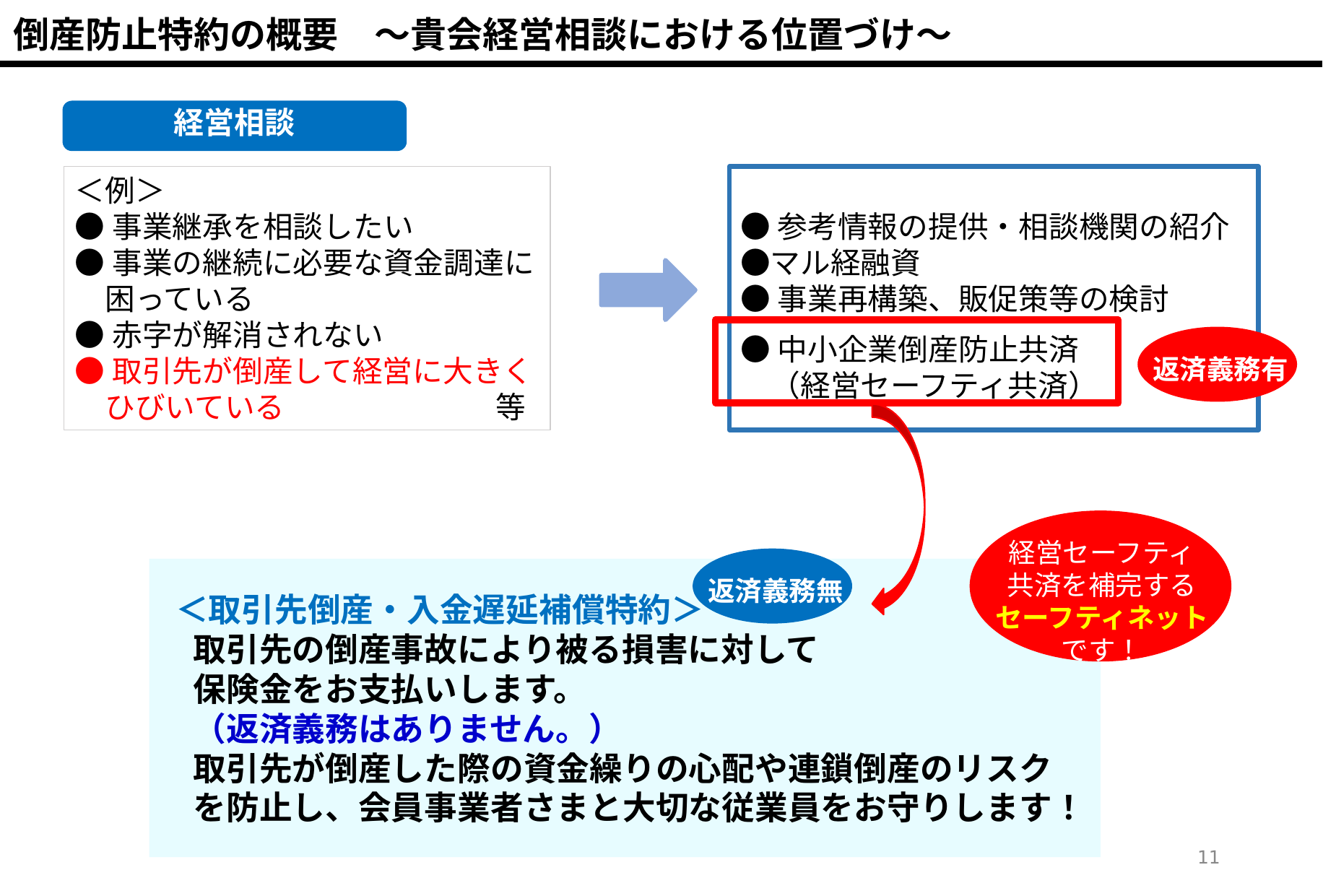

倒産防止特約の概要　～貴会経営相談における位置づけ～
経営相談
＜例＞
●事業継承を相談したい
●事業の継続に必要な資金調達に
　困っている
●赤字が解消されない
●取引先が倒産して経営に大きく
　ひびいている　　　　　　　等

●参考情報の提供・相談機関の紹介●マル経融資
●事業再構築、販促策等の検討

●中小企業倒産防止共済
　（経営セーフティ共済）

返済義務有

経営セーフティ
共済を補完する
セーフティネット
です！

返済義務無
 ＜取引先倒産・入金遅延補償特約＞
　取引先の倒産事故により被る損害に対して
　保険金をお支払いします。
　（返済義務はありません。）
　取引先が倒産した際の資金繰りの心配や連鎖倒産のリスク
　を防止し、会員事業者さまと大切な従業員をお守りします！
11